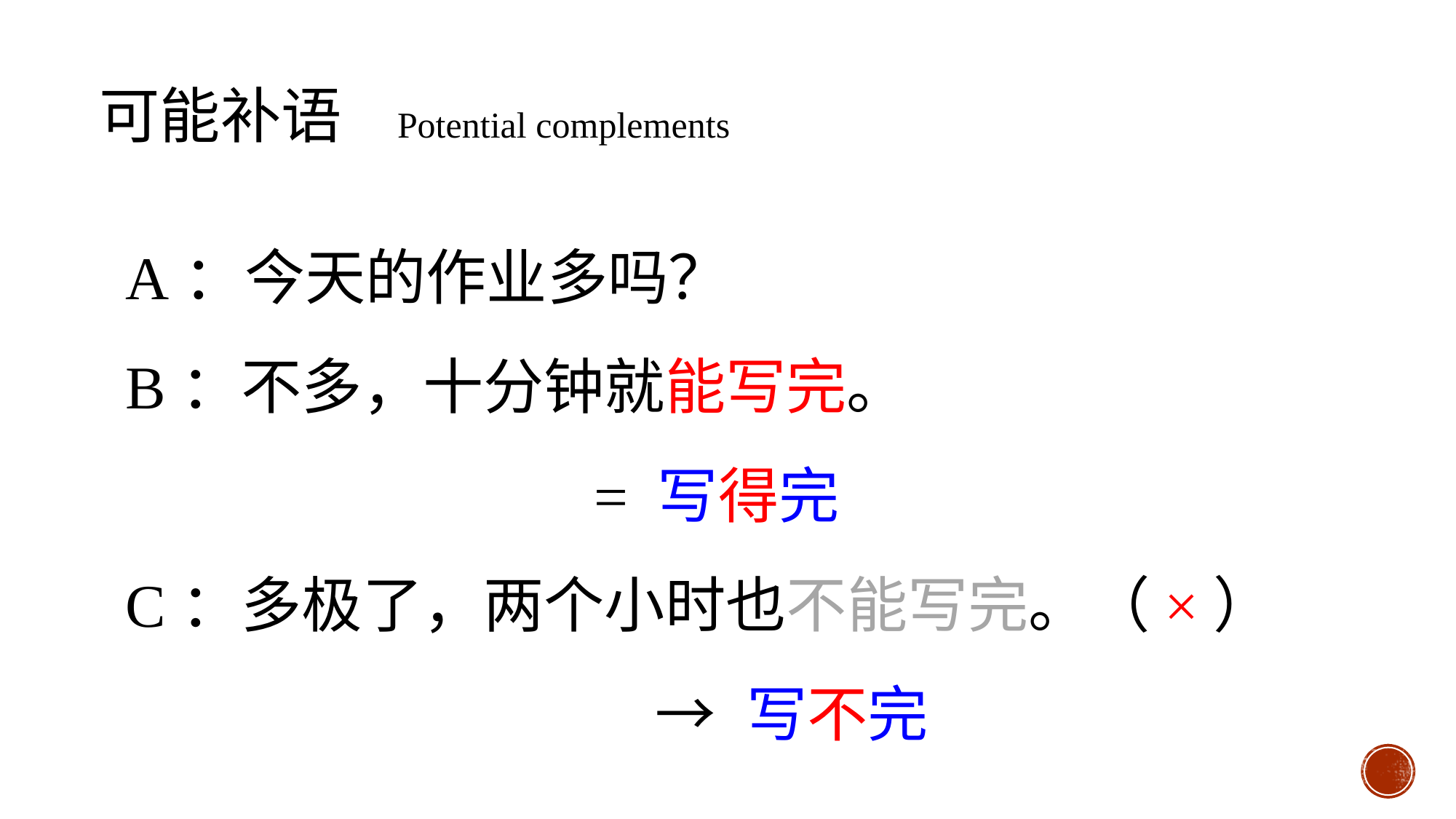

可能补语   Potential complements
A：今天的作业多吗？
B：不多，十分钟就能写完。
                               = 写得完
C：多极了，两个小时也不能写完。（×）
                                       → 写不完